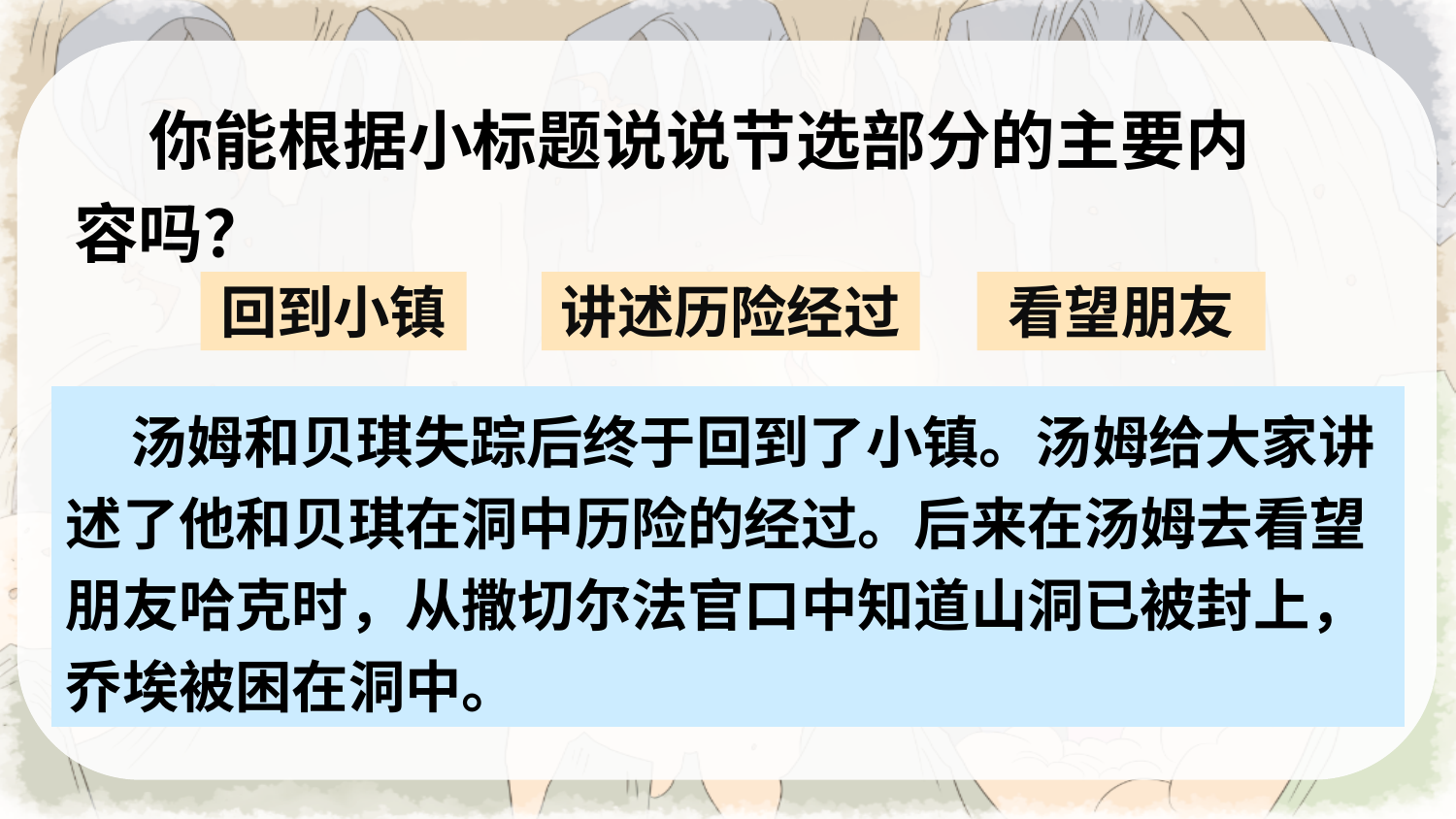

你能根据小标题说说节选部分的主要内
容吗？
看望朋友
讲述历险经过
回到小镇
    汤姆和贝琪失踪后终于回到了小镇。汤姆给大家讲述了他和贝琪在洞中历险的经过。后来在汤姆去看望朋友哈克时，从撒切尔法官口中知道山洞已被封上，乔埃被困在洞中。